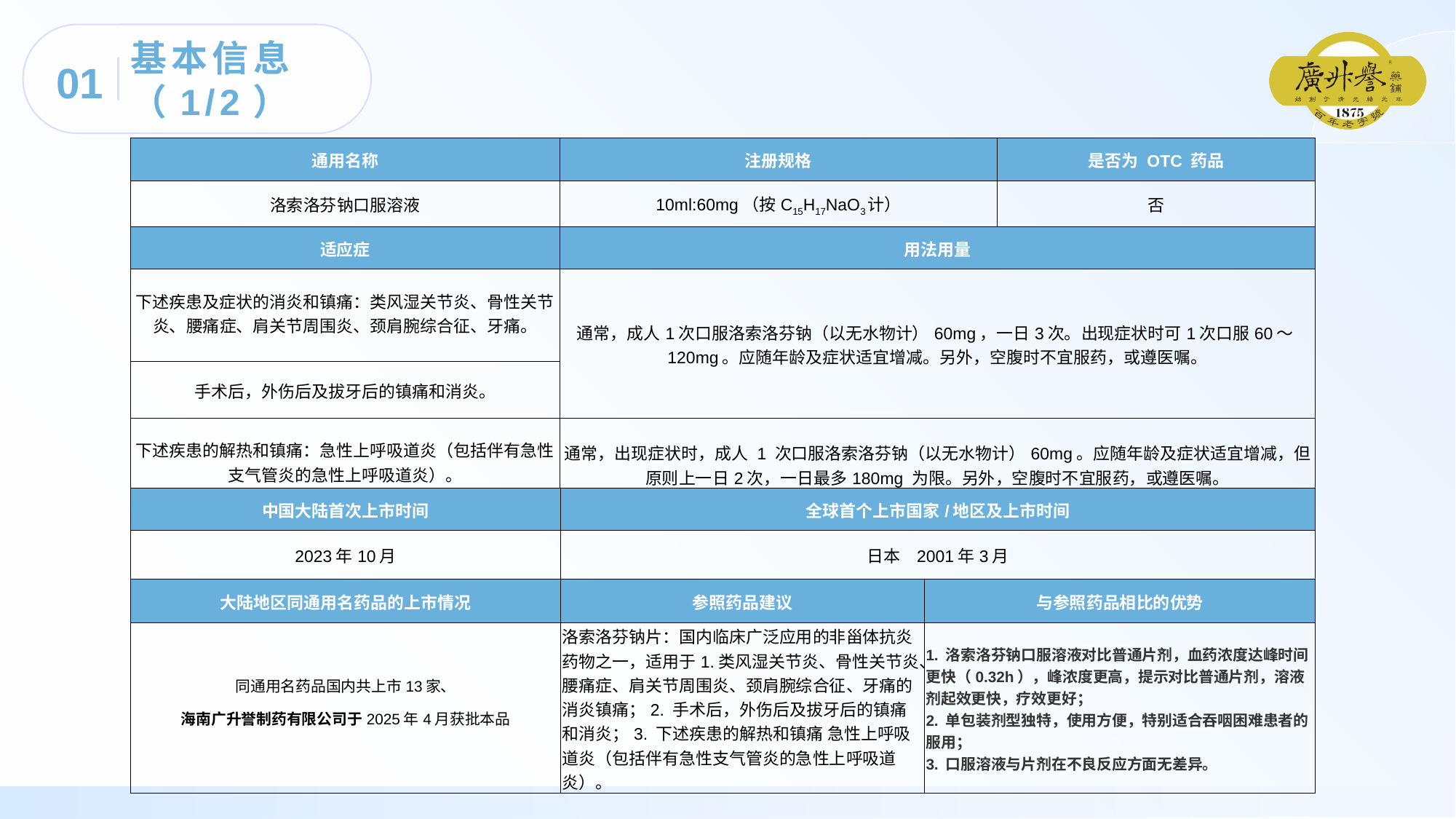

01
基本信息（1/2）
| 通用名称 | 注册规格 | 是否为 OTC 药品 |
| --- | --- | --- |
| 洛索洛芬钠口服溶液 | 10ml:60mg（按C15H17NaO3计） | 否 |
| 适应症 | 用法用量 |  |
| 下述疾患及症状的消炎和镇痛：类风湿关节炎、骨性关节炎、腰痛症、肩关节周围炎、颈肩腕综合征、牙痛。 | 通常，成人1次口服洛索洛芬钠（以无水物计）60mg，一日3次。出现症状时可1次口服60～120mg。应随年龄及症状适宜增减。另外，空腹时不宜服药，或遵医嘱。 |  |
| 手术后，外伤后及拔牙后的镇痛和消炎。 |  |  |
| 下述疾患的解热和镇痛：急性上呼吸道炎（包括伴有急性支气管炎的急性上呼吸道炎）。 | 通常，出现症状时，成人 1 次口服洛索洛芬钠（以无水物计）60mg。应随年龄及症状适宜增减，但原则上一日2次，一日最多180mg 为限。另外，空腹时不宜服药，或遵医嘱。 |  |
| 中国大陆首次上市时间 | 全球首个上市国家/地区及上市时间 |  |
| --- | --- | --- |
| 2023年10月 | 日本 2001年3月 |  |
| 大陆地区同通用名药品的上市情况 | 参照药品建议 | 与参照药品相比的优势 |
| 同通用名药品国内共上市13家、 海南广升誉制药有限公司于2025年4月获批本品 | 洛索洛芬钠片：国内临床广泛应用的非甾体抗炎药物之一，适用于1.类风湿关节炎、骨性关节炎、腰痛症、肩关节周围炎、颈肩腕综合征、牙痛的消炎镇痛；2. 手术后，外伤后及拔牙后的镇痛和消炎；3. 下述疾患的解热和镇痛 急性上呼吸道炎（包括伴有急性支气管炎的急性上呼吸道炎）。 | 1. 洛索洛芬钠口服溶液对比普通片剂，血药浓度达峰时间更快（0.32h），峰浓度更高，提示对比普通片剂，溶液剂起效更快，疗效更好； 2. 单包装剂型独特，使用方便，特别适合吞咽困难患者的服用； 3. 口服溶液与片剂在不良反应方面无差异。 |